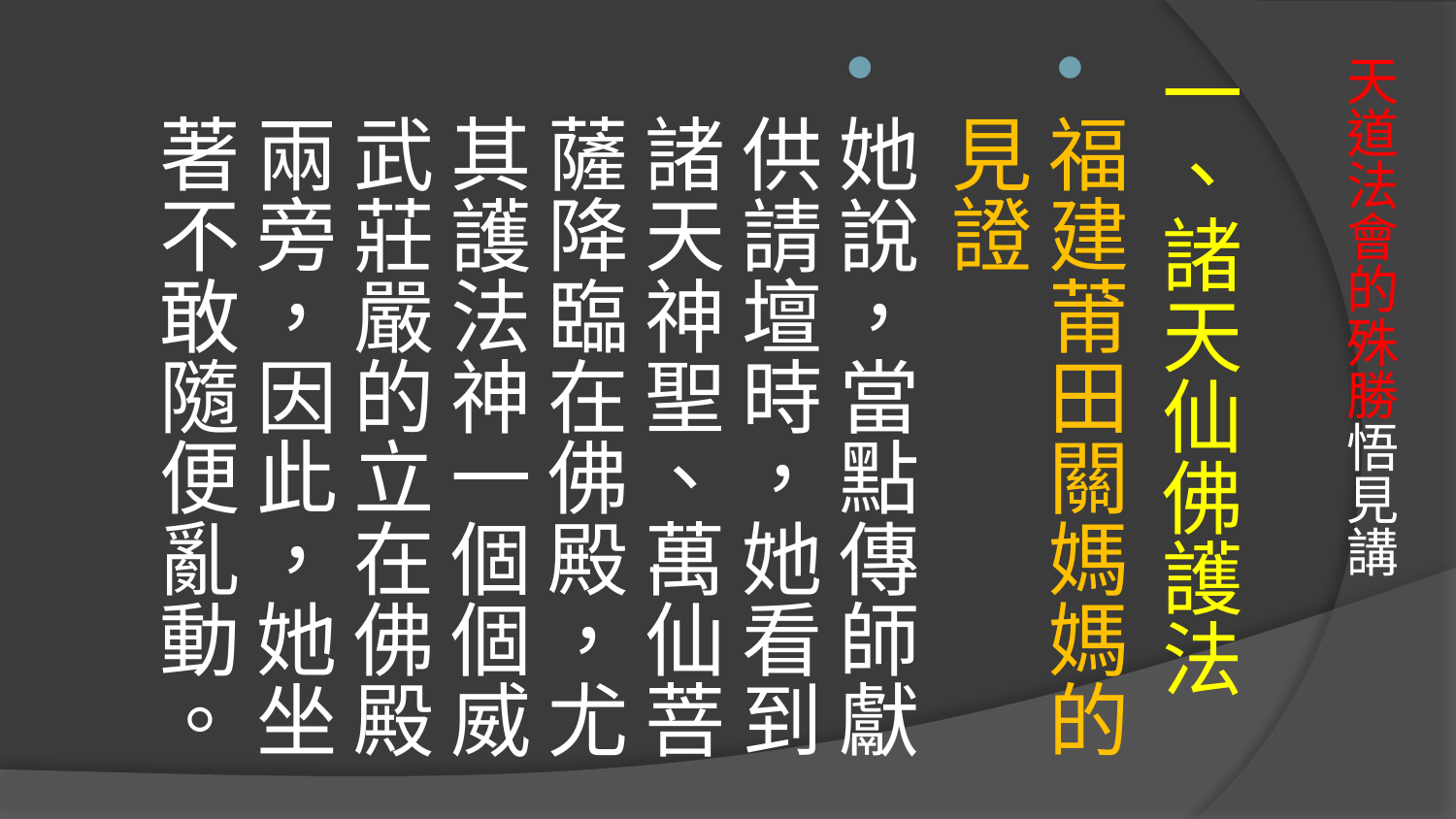

一、諸天仙佛護法
福建莆田關媽媽的見證
她說，當點傳師獻供請壇時，她看到諸天神聖、萬仙菩薩降臨在佛殿，尤其護法神一個個威武莊嚴的立在佛殿兩旁，因此，她坐著不敢隨便亂動。

# 天道法會的殊勝悟見講